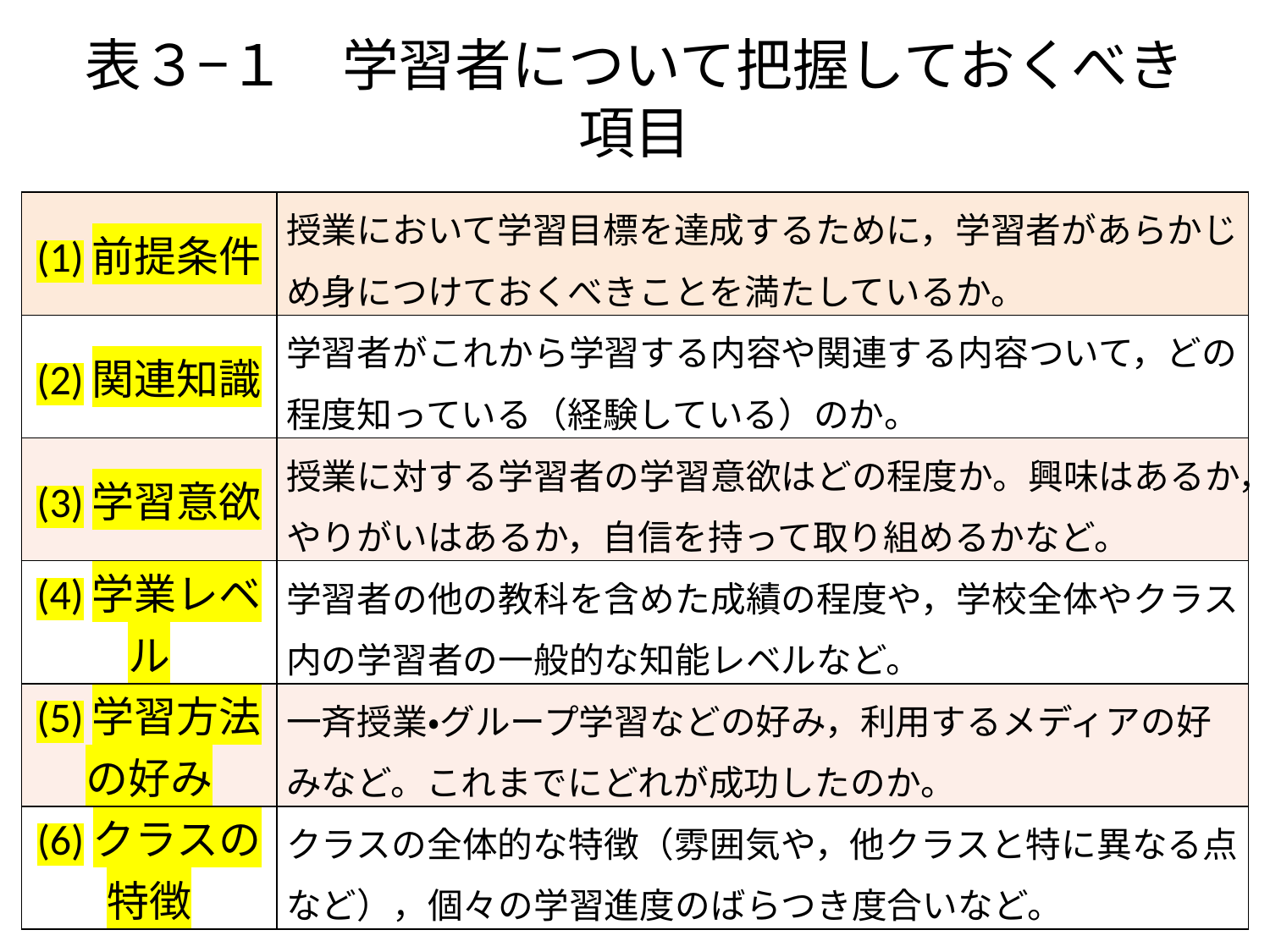

# 表３−１　学習者について把握しておくべき項目
| (1)前提条件 | 授業において学習目標を達成するために，学習者があらかじめ身につけておくべきことを満たしているか。 |
| --- | --- |
| (2)関連知識 | 学習者がこれから学習する内容や関連する内容ついて，どの程度知っている（経験している）のか。 |
| (3)学習意欲 | 授業に対する学習者の学習意欲はどの程度か。興味はあるか，やりがいはあるか，自信を持って取り組めるかなど。 |
| (4)学業レベル | 学習者の他の教科を含めた成績の程度や，学校全体やクラス内の学習者の一般的な知能レベルなど。 |
| (5)学習方法の好み | 一斉授業・グループ学習などの好み，利用するメディアの好みなど。これまでにどれが成功したのか。 |
| (6)クラスの特徴 | クラスの全体的な特徴（雰囲気や，他クラスと特に異なる点など），個々の学習進度のばらつき度合いなど。 |